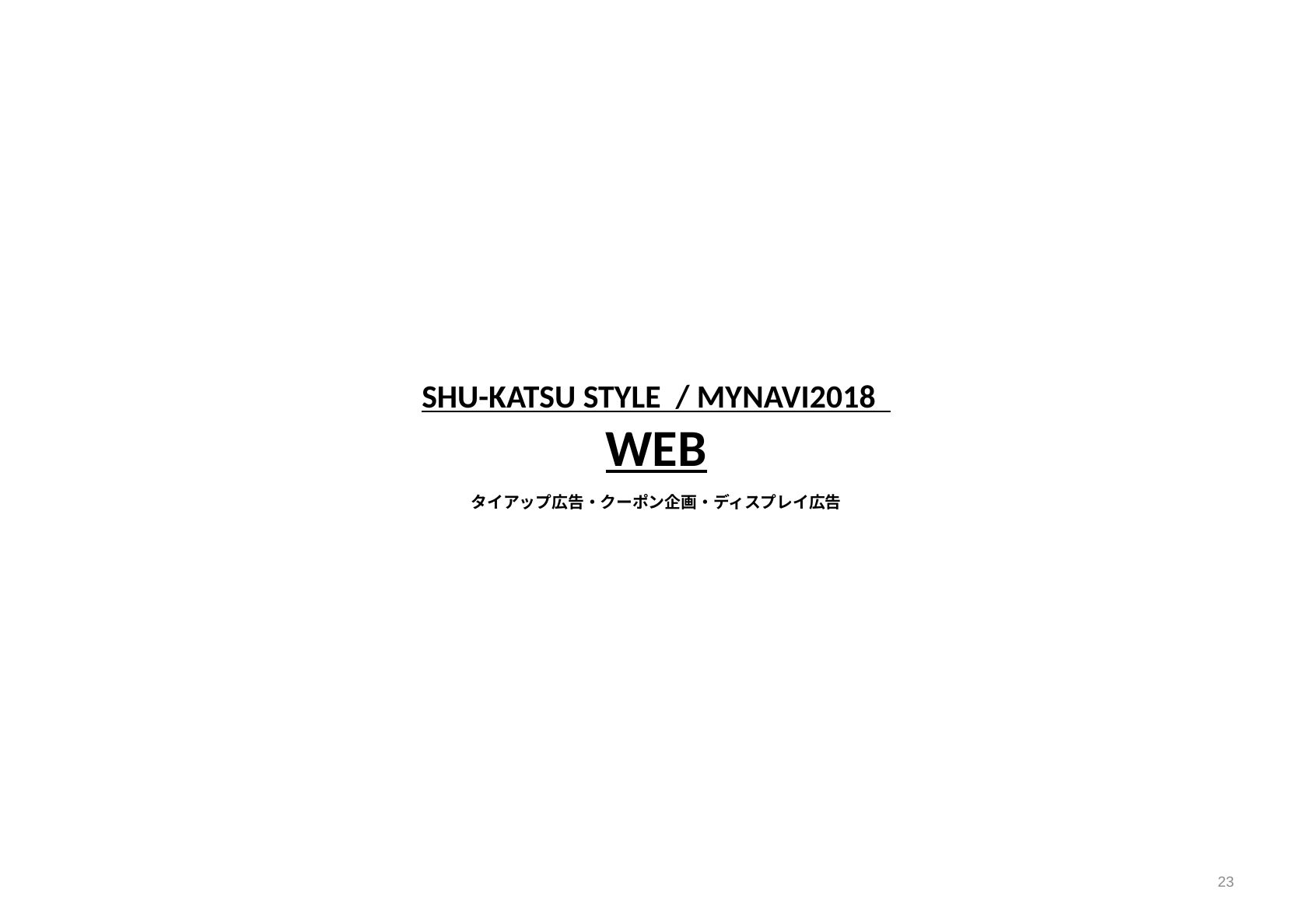

SHU-KATSU STYLE  / MYNAVI2018
WEB

タイアップ広告・クーポン企画・ディスプレイ広告
23